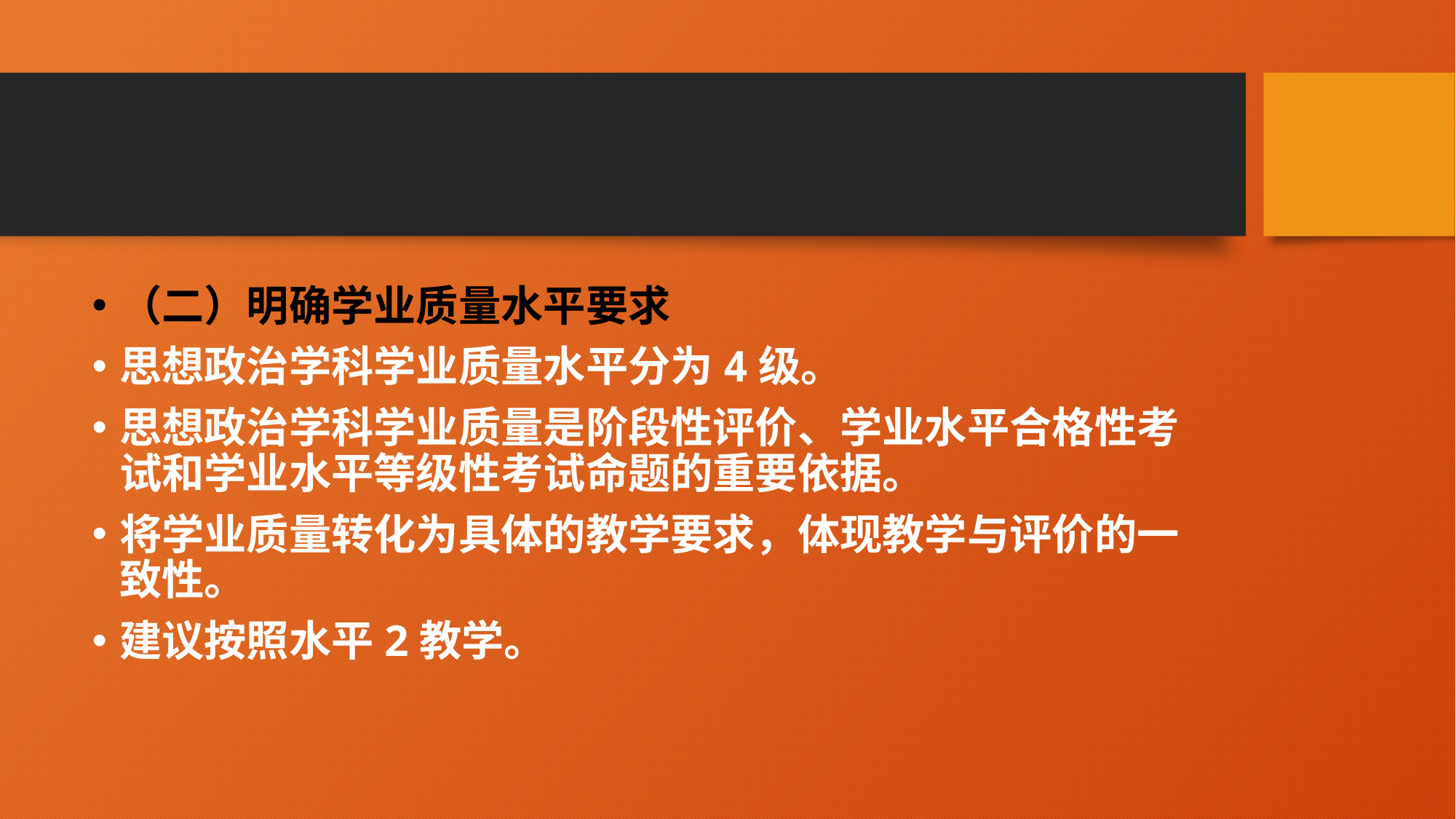

#
（二）明确学业质量水平要求
思想政治学科学业质量水平分为4级。
思想政治学科学业质量是阶段性评价、学业水平合格性考试和学业水平等级性考试命题的重要依据。
将学业质量转化为具体的教学要求，体现教学与评价的一致性。
建议按照水平2教学。